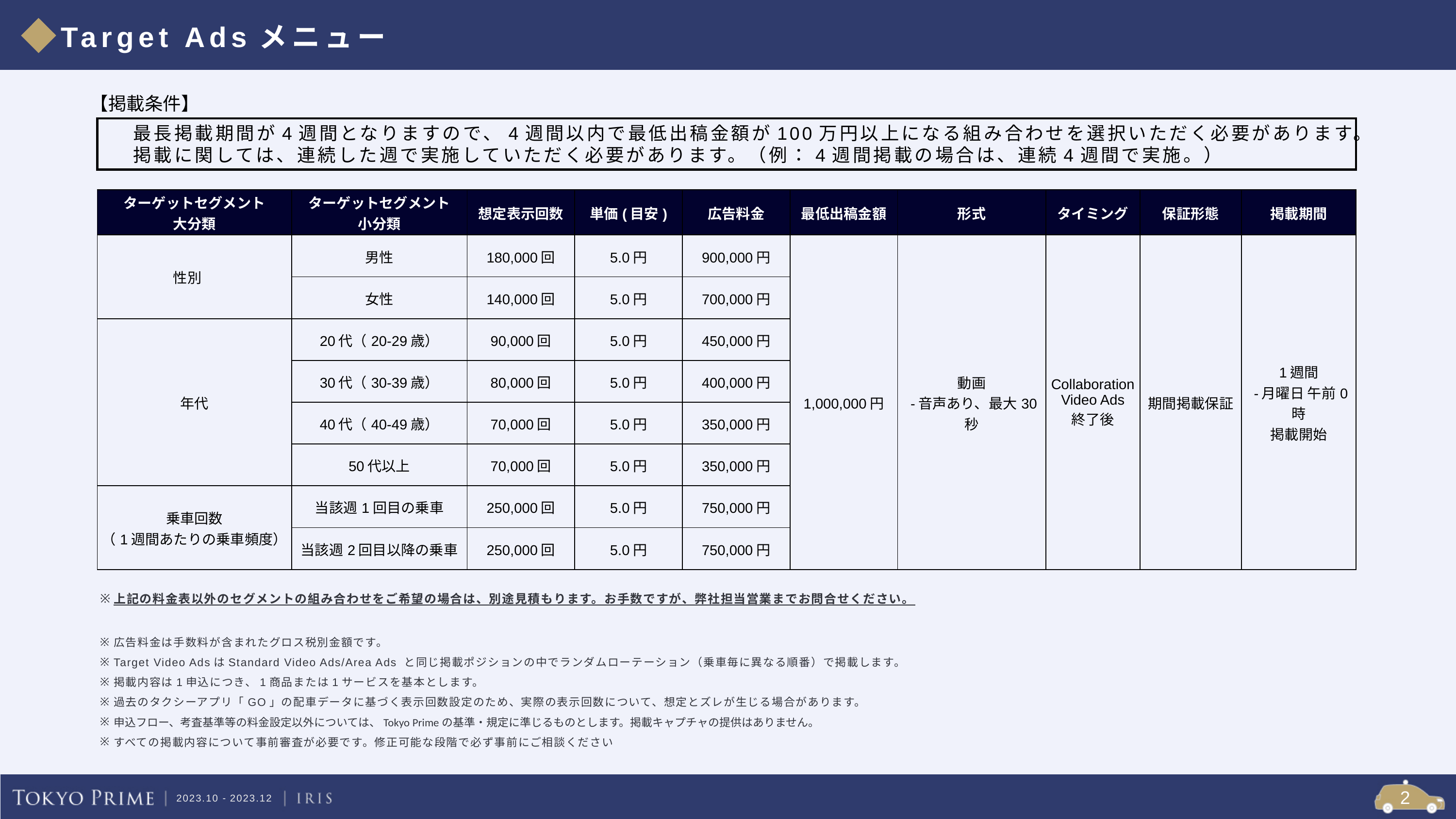

Target Adsメニュー
【掲載条件】
最長掲載期間が4週間となりますので、4週間以内で最低出稿金額が100万円以上になる組み合わせを選択いただく必要があります。
掲載に関しては、連続した週で実施していただく必要があります。（例：4週間掲載の場合は、連続4週間で実施。）

| ターゲットセグメント 大分類 | ターゲットセグメント 小分類 | 想定表示回数 | 単価(目安) | 広告料金 | 最低出稿金額 | 形式 | タイミング | 保証形態 | 掲載期間 |
| --- | --- | --- | --- | --- | --- | --- | --- | --- | --- |
| 性別 | 男性 | 180,000回 | 5.0円 | 900,000円 | 1,000,000円 | 動画 -音声あり、最大30秒 | Collaboration Video Ads 終了後 | 期間掲載保証 | 1週間 -月曜日 午前0時 掲載開始 |
|  | 女性 | 140,000回 | 5.0円 | 700,000円 |  |  |  |  |  |
| 年代 | 20代（20-29歳） | 90,000回 | 5.0円 | 450,000円 |  |  |  |  |  |
|  | 30代（30-39歳） | 80,000回 | 5.0円 | 400,000円 |  |  |  |  |  |
|  | 40代（40-49歳） | 70,000回 | 5.0円 | 350,000円 |  |  |  |  |  |
|  | 50代以上 | 70,000回 | 5.0円 | 350,000円 |  |  |  |  |  |
| 乗車回数 （1週間あたりの乗車頻度） | 当該週1回目の乗車 | 250,000回 | 5.0円 | 750,000円 |  |  |  |  |  |
|  | 当該週2回目以降の乗車 | 250,000回 | 5.0円 | 750,000円 |  |  |  |  |  |
上記の料金表以外のセグメントの組み合わせをご希望の場合は、別途見積もります。お手数ですが、弊社担当営業までお問合せください。
広告料金は手数料が含まれたグロス税別金額です。
Target Video AdsはStandard Video Ads/Area Ads と同じ掲載ポジションの中でランダムローテーション（乗車毎に異なる順番）で掲載します。
掲載内容は1申込につき、1商品または1サービスを基本とします。
過去のタクシーアプリ「GO」の配車データに基づく表示回数設定のため、実際の表示回数について、想定とズレが生じる場合があります。
申込フロー、考査基準等の料金設定以外については、Tokyo Primeの基準・規定に準じるものとします。掲載キャプチャの提供はありません。
すべての掲載内容について事前審査が必要です。修正可能な段階で必ず事前にご相談ください